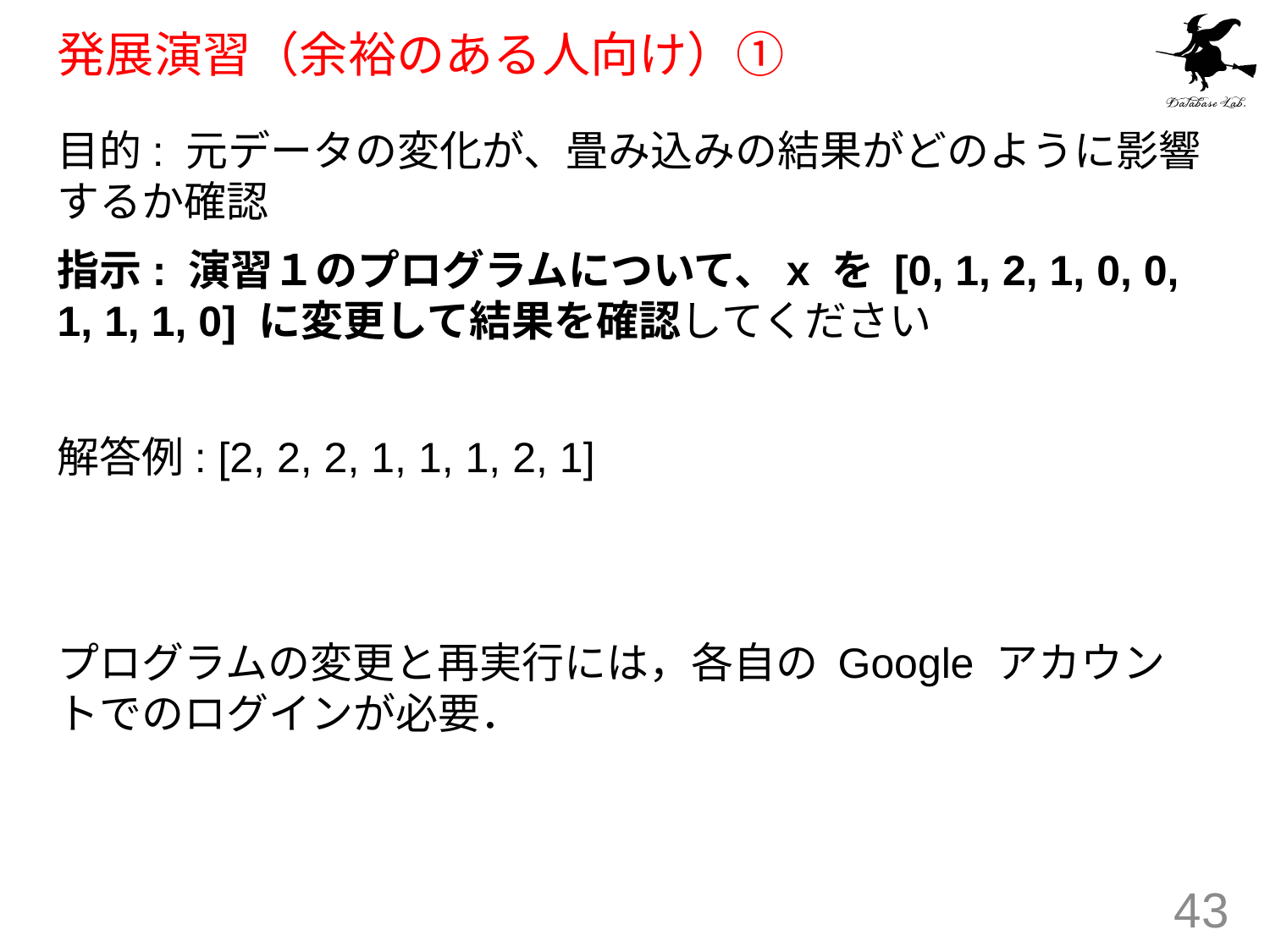

# 発展演習（余裕のある人向け）①
目的: 元データの変化が、畳み込みの結果がどのように影響するか確認
指示: 演習１のプログラムについて、x を [0, 1, 2, 1, 0, 0, 1, 1, 1, 0] に変更して結果を確認してください

解答例: [2, 2, 2, 1, 1, 1, 2, 1]

プログラムの変更と再実行には，各自の Google アカウントでのログインが必要．
43